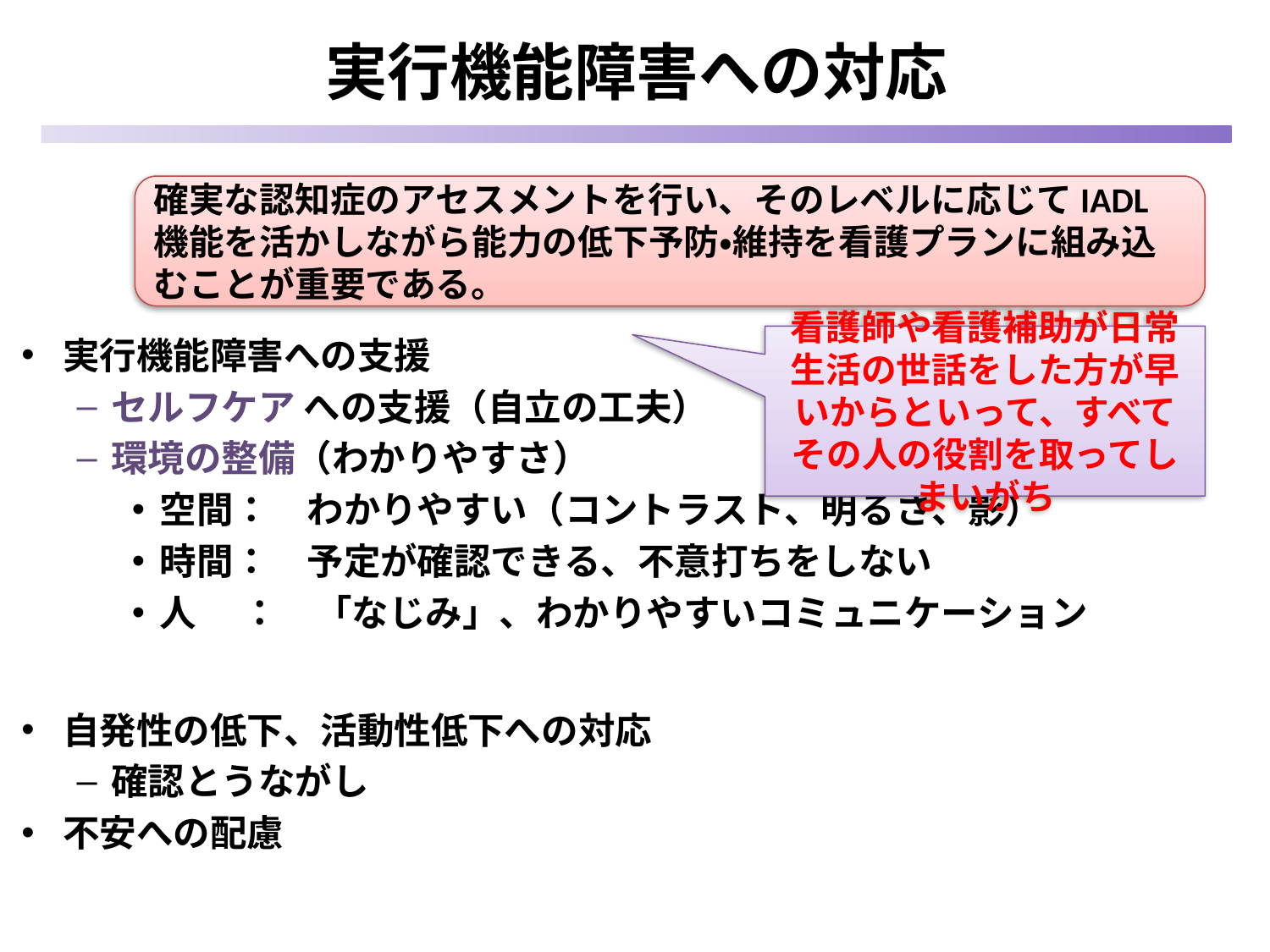

# 実行機能障害への対応

確実な認知症のアセスメントを行い、そのレベルに応じてIADL機能を活かしながら能力の低下予防・維持を看護プランに組み込むことが重要である。
実行機能障害への支援
セルフケア への支援（自立の工夫）
環境の整備（わかりやすさ）
空間：　わかりやすい（コントラスト、明るさ、影）
時間：　予定が確認できる、不意打ちをしない
人　 ：　「なじみ」、わかりやすいコミュニケーション

自発性の低下、活動性低下への対応
確認とうながし
不安への配慮

看護師や看護補助が日常生活の世話をした方が早いからといって、すべてその人の役割を取ってしまいがち